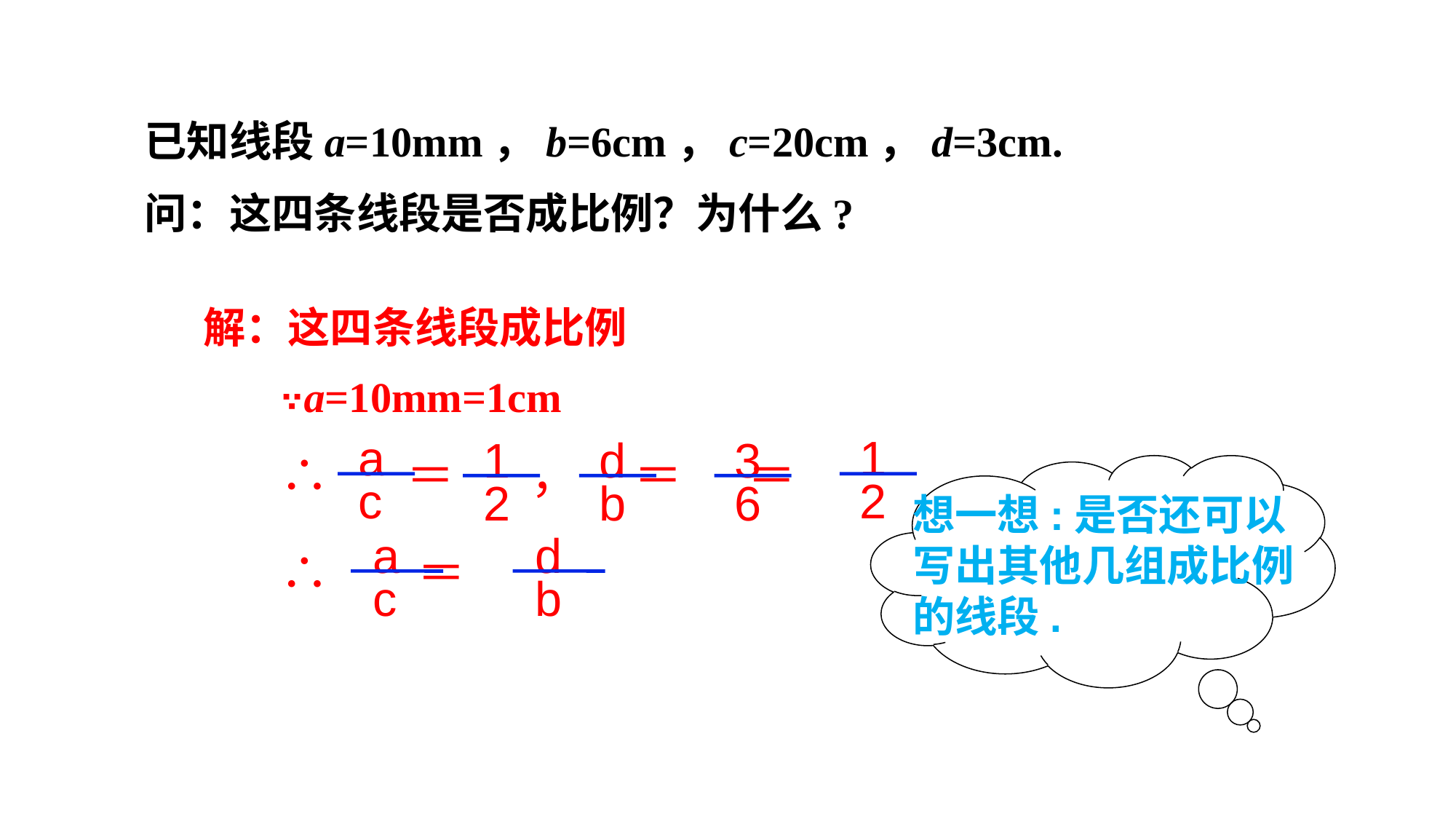

已知线段a=10mm，b=6cm，c=20cm，d=3cm.
问：这四条线段是否成比例？为什么?

解：这四条线段成比例
∵a=10mm=1cm
a
c

1
2

1
2

d
b

3
6

∴      ＝       ，     ＝      ＝

想一想:是否还可以写出其他几组成比例的线段.
a
c

d
b

∴       ＝